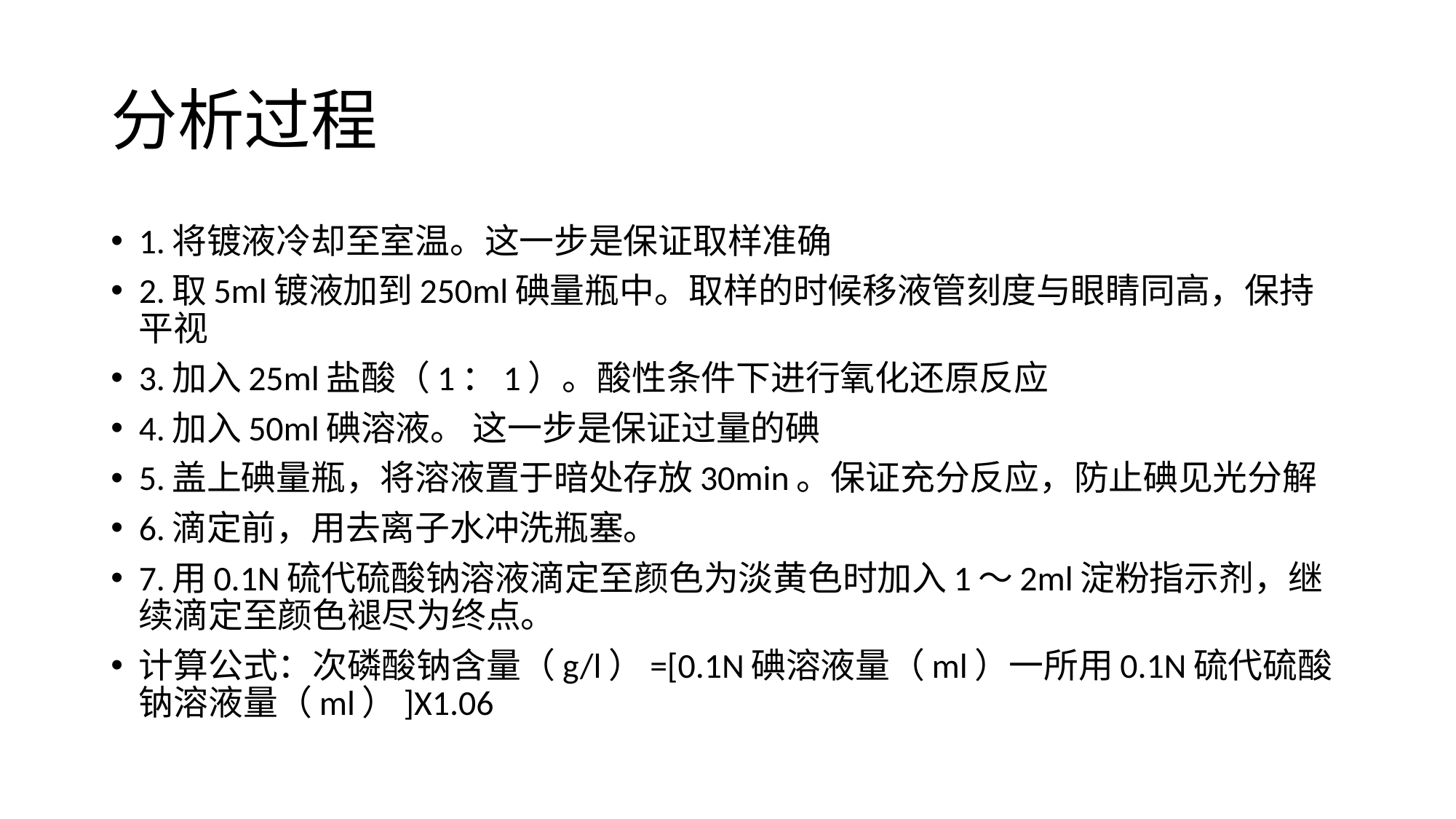

# 分析过程
1.将镀液冷却至室温。这一步是保证取样准确
2.取5ml镀液加到250ml碘量瓶中。取样的时候移液管刻度与眼睛同高，保持平视
3.加入25ml盐酸（1：1）。酸性条件下进行氧化还原反应
4.加入50ml碘溶液。 这一步是保证过量的碘
5.盖上碘量瓶，将溶液置于暗处存放30min。保证充分反应，防止碘见光分解
6.滴定前，用去离子水冲洗瓶塞。
7.用0.1N硫代硫酸钠溶液滴定至颜色为淡黄色时加入1～2ml淀粉指示剂，继续滴定至颜色褪尽为终点。
计算公式：次磷酸钠含量（g/l）=[0.1N碘溶液量（ml）一所用0.1N硫代硫酸钠溶液量（ml）]X1.06